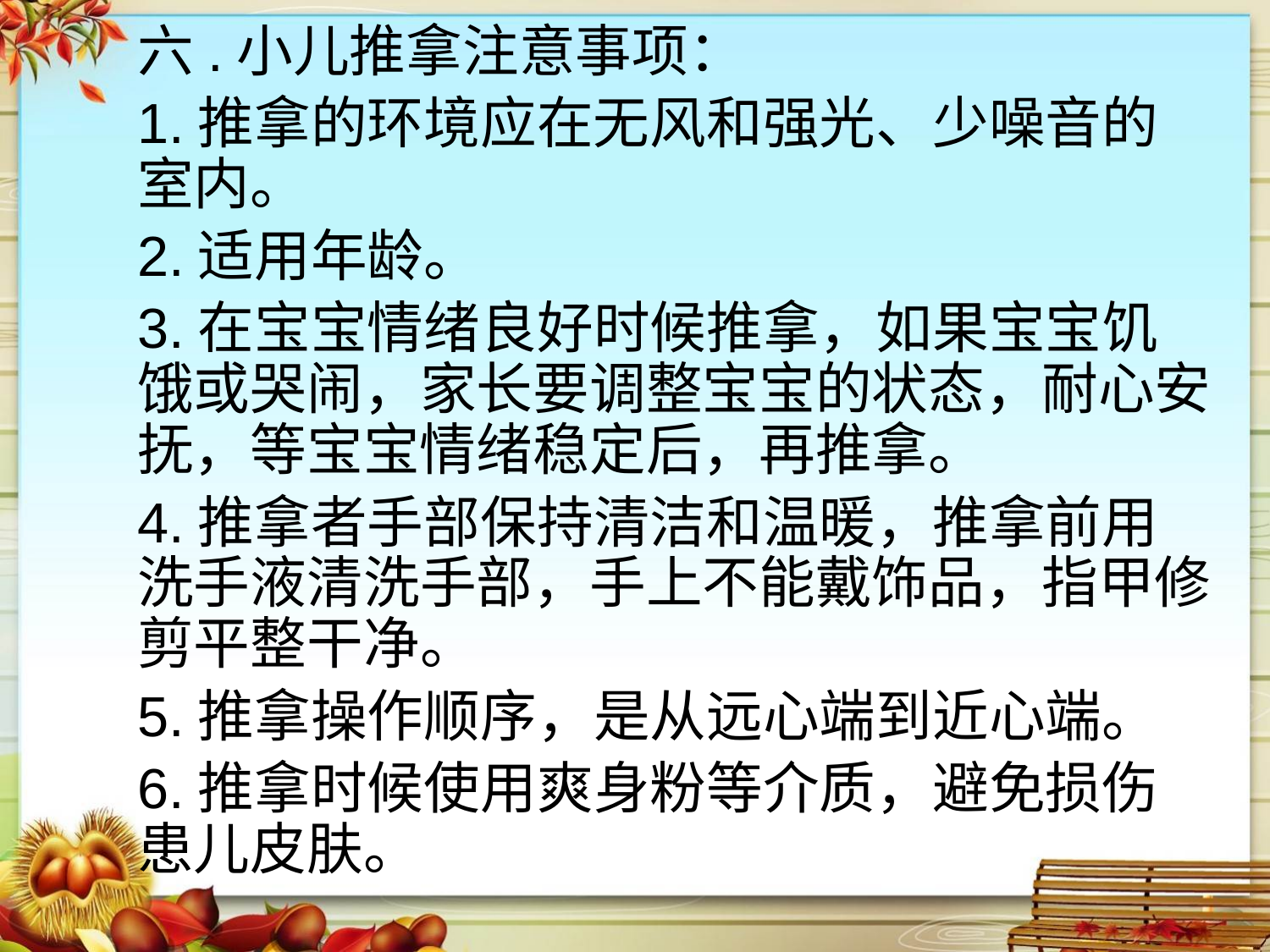

六.小儿推拿注意事项：
1.推拿的环境应在无风和强光、少噪音的室内。
2.适用年龄。
3.在宝宝情绪良好时候推拿，如果宝宝饥饿或哭闹，家长要调整宝宝的状态，耐心安抚，等宝宝情绪稳定后，再推拿。
4.推拿者手部保持清洁和温暖，推拿前用洗手液清洗手部，手上不能戴饰品，指甲修剪平整干净。
5.推拿操作顺序，是从远心端到近心端。
6.推拿时候使用爽身粉等介质，避免损伤患儿皮肤。